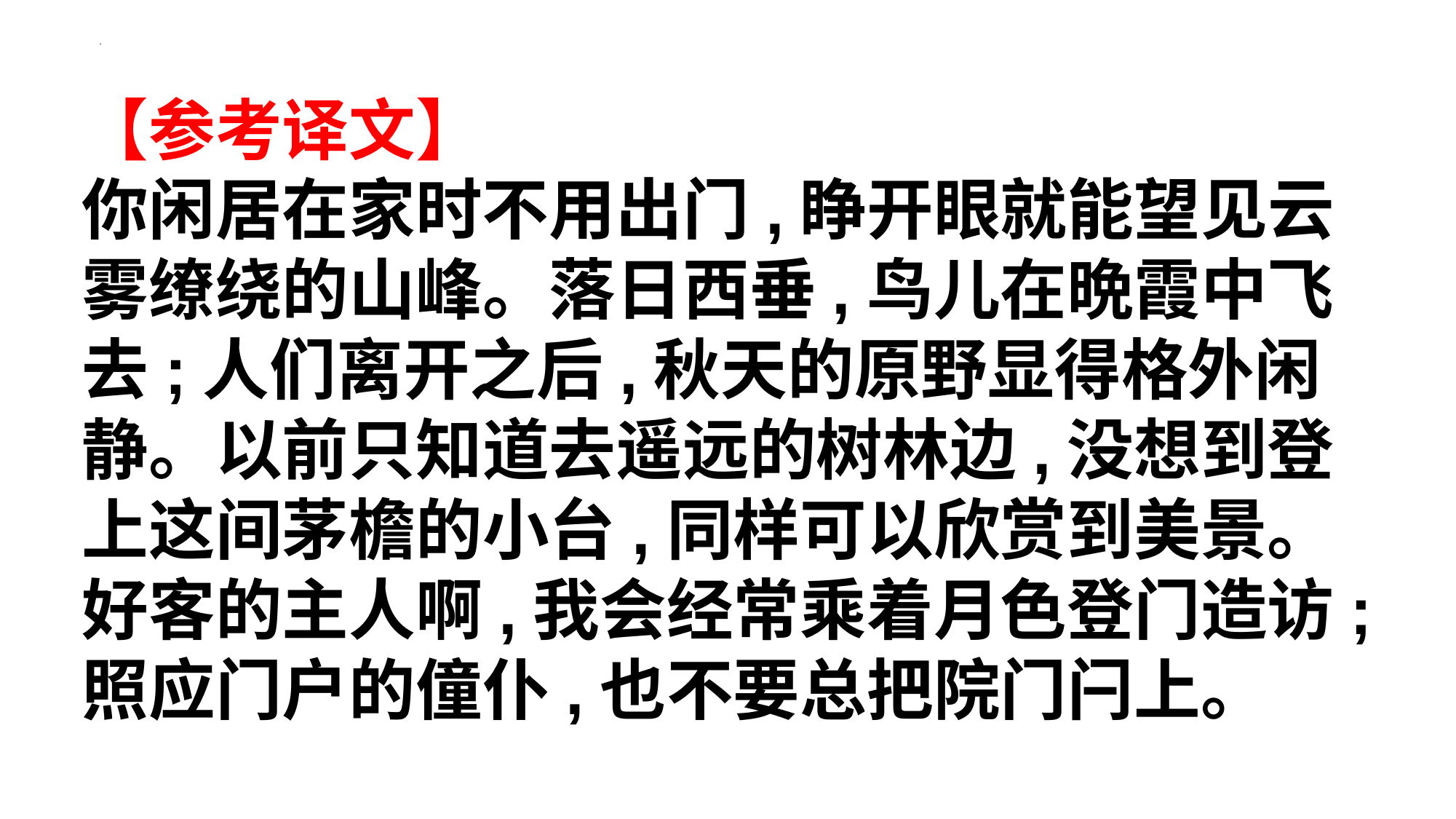

【参考译文】
你闲居在家时不用出门,睁开眼就能望见云雾缭绕的山峰。落日西垂,鸟儿在晩霞中飞去;人们离开之后,秋天的原野显得格外闲静。以前只知道去遥远的树林边,没想到登上这间茅檐的小台,同样可以欣赏到美景。好客的主人啊,我会经常乘着月色登门造访;照应门户的僮仆,也不要总把院门闩上。